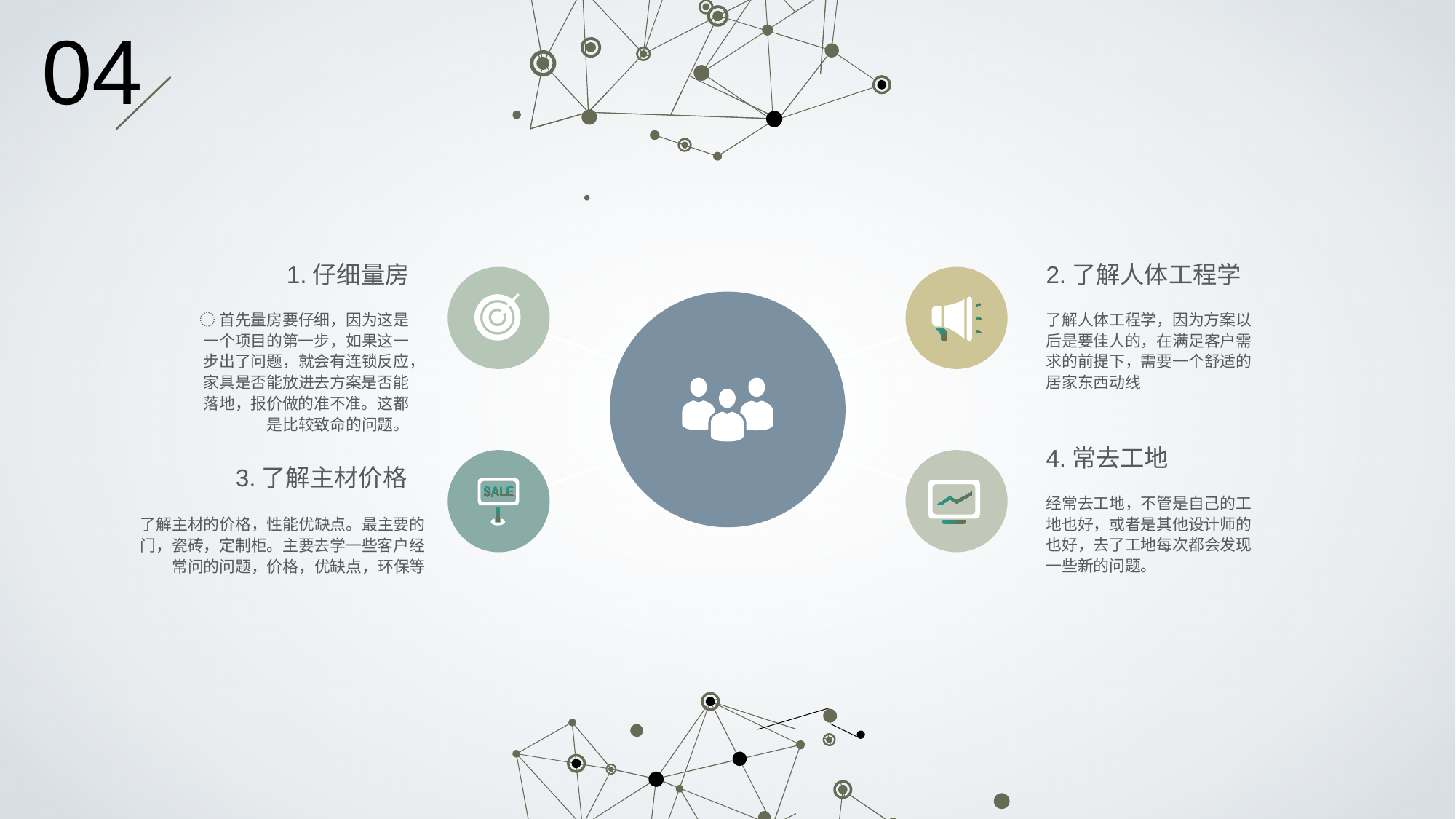

04
1.仔细量房
2.了解人体工程学

️首先量房要仔细，因为这是一个项目的第一步，如果这一步出了问题，就会有连锁反应，家具是否能放进去方案是否能落地，报价做的准不准。这都是比较致命的问题。
了解人体工程学，因为方案以后是要佳人的，在满足客户需求的前提下，需要一个舒适的居家东西动线
4.常去工地
3.了解主材价格

经常去工地，不管是自己的工地也好，或者是其他设计师的也好，去了工地每次都会发现一些新的问题。
了解主材的价格，性能优缺点。最主要的门，瓷砖，定制柜。主要去学一些客户经常问的问题，价格，优缺点，环保等